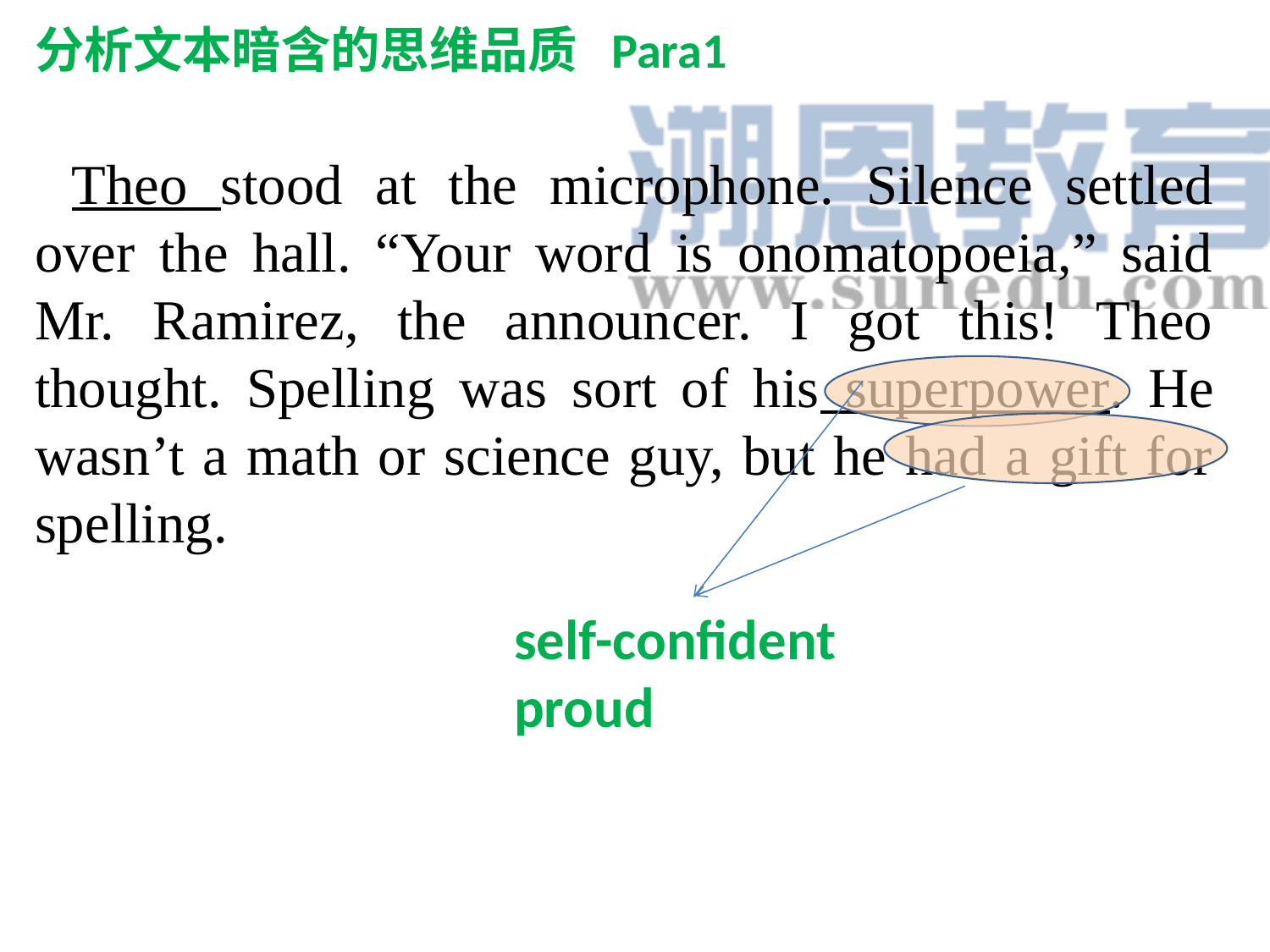

分析文本暗含的思维品质  Para1
Theo stood at the microphone. Silence settled over the hall. “Your word is onomatopoeia,” said Mr. Ramirez, the announcer. I got this! Theo thought. Spelling was sort of his superpower. He wasn’t a math or science guy, but he had a gift for spelling.

self-confident
proud